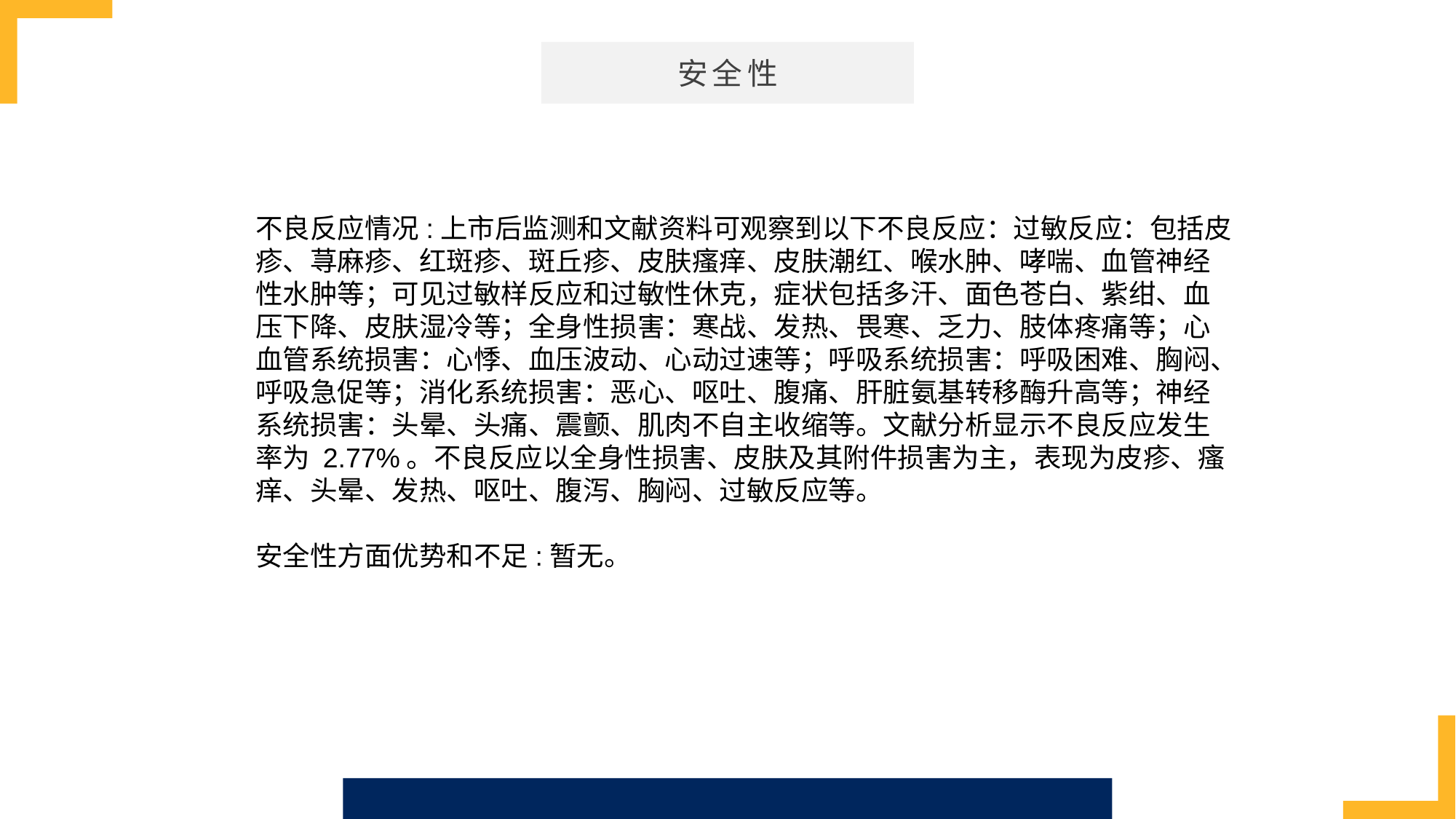

安全性
不良反应情况:上市后监测和文献资料可观察到以下不良反应：过敏反应：包括皮疹、荨麻疹、红斑疹、斑丘疹、皮肤瘙痒、皮肤潮红、喉水肿、哮喘、血管神经性水肿等；可见过敏样反应和过敏性休克，症状包括多汗、面色苍白、紫绀、血压下降、皮肤湿冷等；全身性损害：寒战、发热、畏寒、乏力、肢体疼痛等；心血管系统损害：心悸、血压波动、心动过速等；呼吸系统损害：呼吸困难、胸闷、呼吸急促等；消化系统损害：恶心、呕吐、腹痛、肝脏氨基转移酶升高等；神经系统损害：头晕、头痛、震颤、肌肉不自主收缩等。文献分析显示不良反应发生率为 2.77%。不良反应以全身性损害、皮肤及其附件损害为主，表现为皮疹、瘙痒、头晕、发热、呕吐、腹泻、胸闷、过敏反应等。

安全性方面优势和不足:暂无。